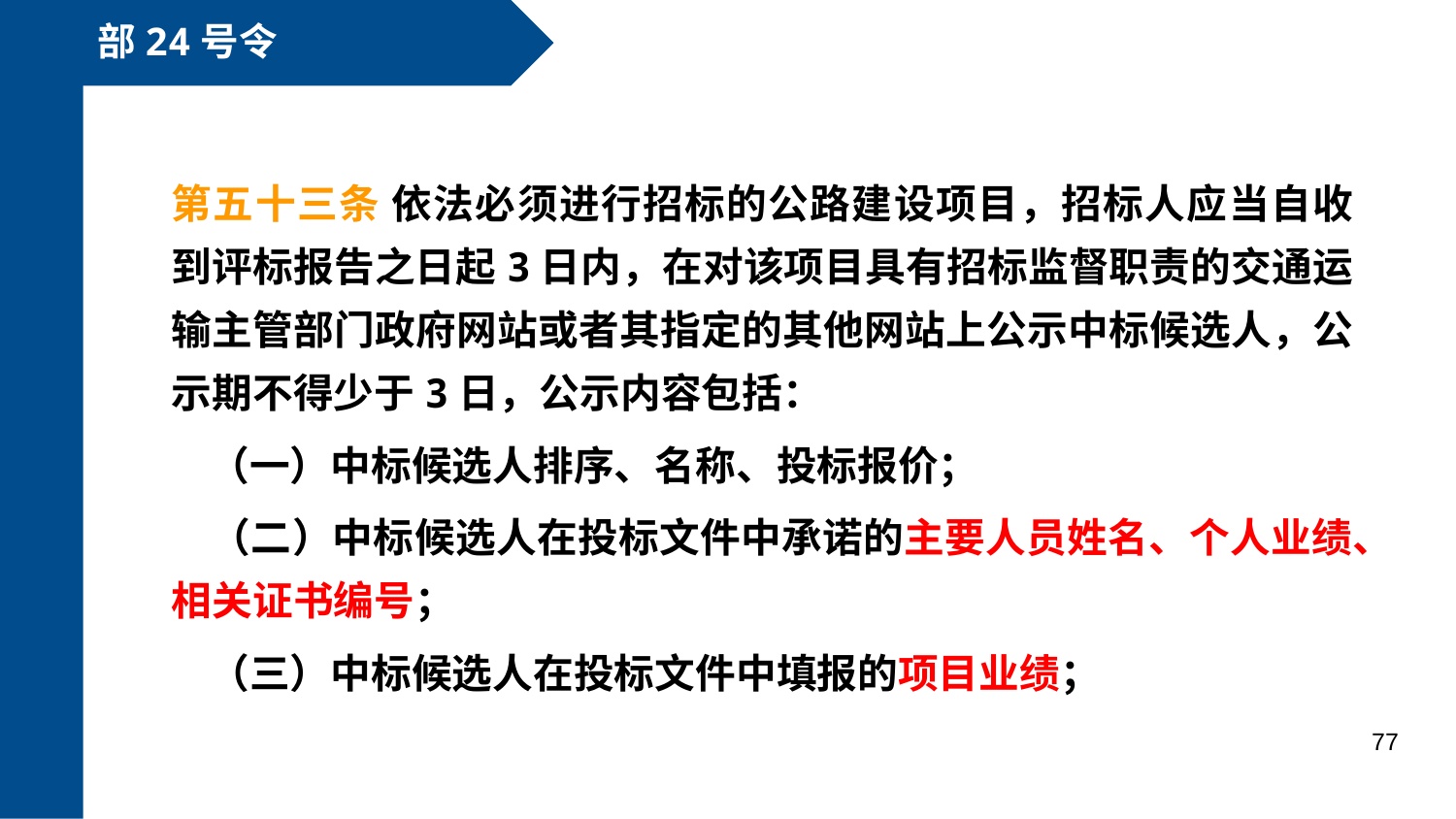

部24号令
第五十三条 依法必须进行招标的公路建设项目，招标人应当自收到评标报告之日起3日内，在对该项目具有招标监督职责的交通运输主管部门政府网站或者其指定的其他网站上公示中标候选人，公示期不得少于3日，公示内容包括：
   （一）中标候选人排序、名称、投标报价；
   （二）中标候选人在投标文件中承诺的主要人员姓名、个人业绩、相关证书编号；
   （三）中标候选人在投标文件中填报的项目业绩；
77